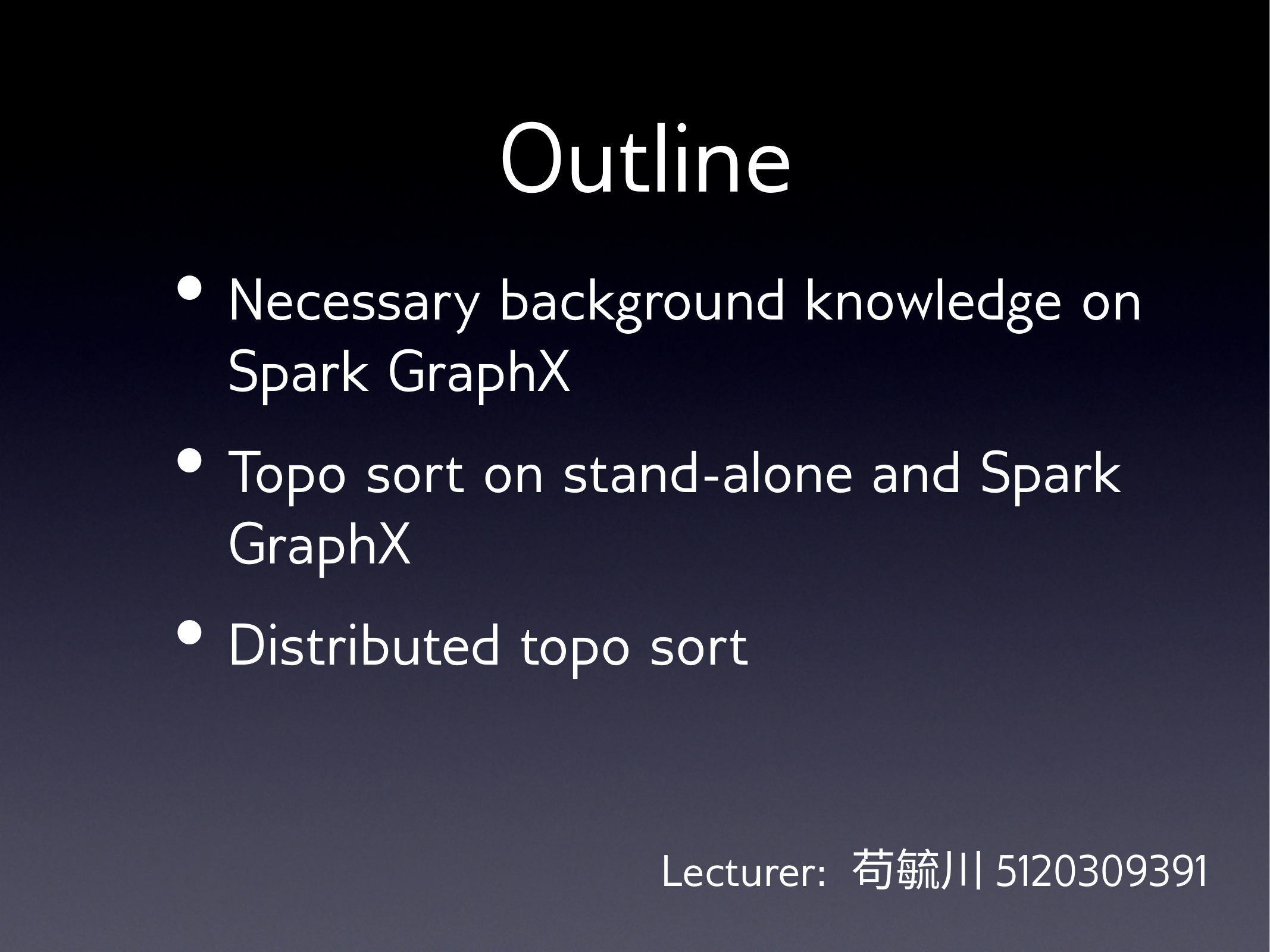

# Outline
Necessary background knowledge on Spark GraphX
Topo sort on stand-alone and Spark GraphX
Distributed topo sort

Lecturer: 苟毓川5120309391